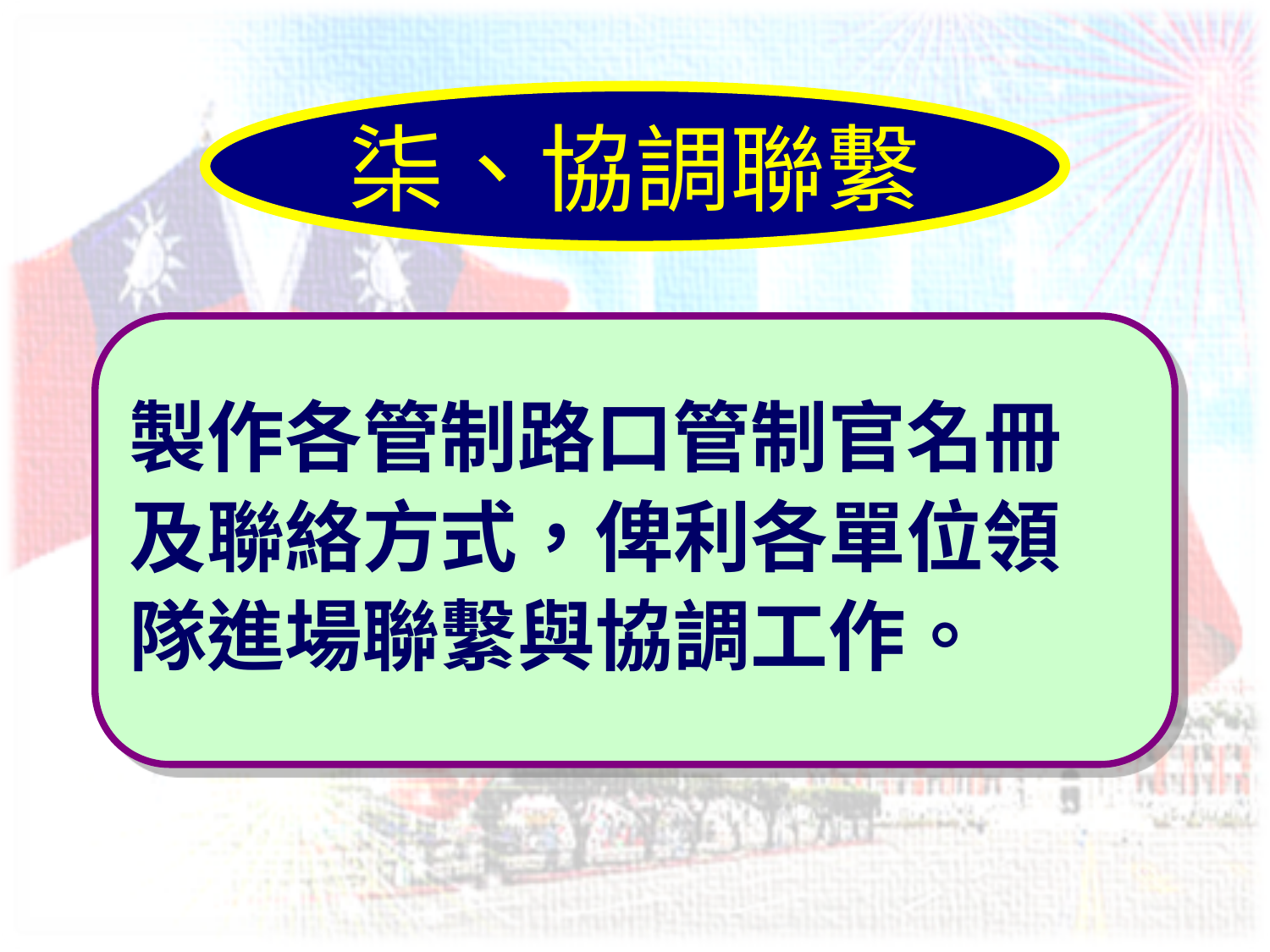

柒、協調聯繫
製作各管制路口管制官名冊
及聯絡方式，俾利各單位領
隊進場聯繫與協調工作。